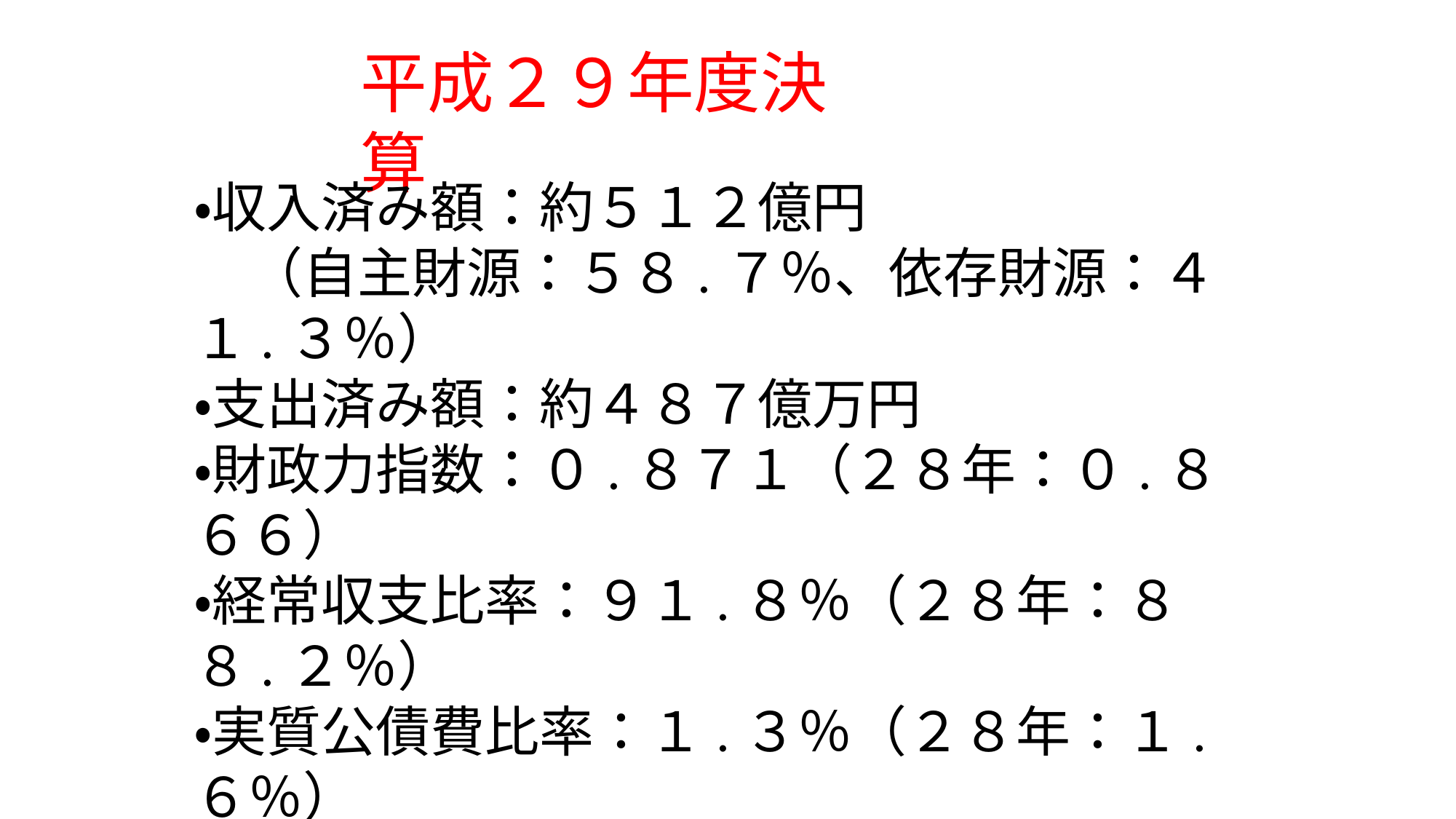

平成２９年度決算
・収入済み額：約５１２億円
　（自主財源：５８.７％、依存財源：４１.３％）
・支出済み額：約４８７億万円
・財政力指数：０.８７１（２８年：０.８６６）
・経常収支比率：９１.８％（２８年：８８.２％）
・実質公債費比率：１.３％（２８年：１.６％）
・地方債現在高：約３１６億円（－２４億円）
・基金（貯金）：約２７１億円（＋１１億円）